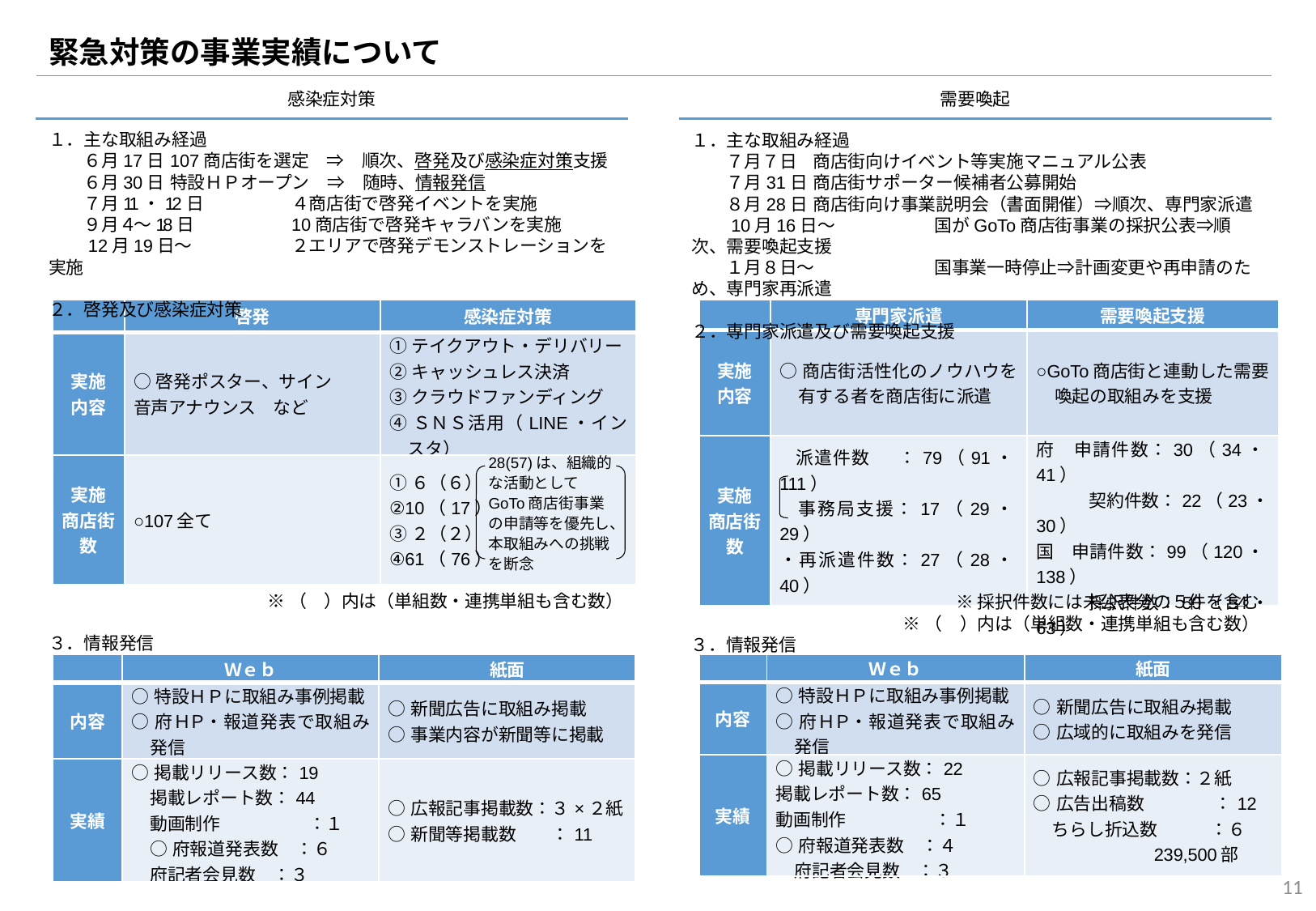

感染症対策
緊急対策の事業実績について
感染症対策
需要喚起
１．主な取組み経過
　　６月17日	107商店街を選定　⇒　順次、啓発及び感染症対策支援
　　６月30日	特設ＨＰオープン　⇒　随時、情報発信
　　７月11・12日	４商店街で啓発イベントを実施
　　９月４～18日	10商店街で啓発キャラバンを実施
　　12月19日～	２エリアで啓発デモンストレーションを実施

２．啓発及び感染症対策
１．主な取組み経過
　　７月７日	商店街向けイベント等実施マニュアル公表
　　７月31日	商店街サポーター候補者公募開始
　　８月28日	商店街向け事業説明会（書面開催）⇒順次、専門家派遣
　　10月16日～	国がGoTo商店街事業の採択公表⇒順次、需要喚起支援
　　１月８日～	国事業一時停止⇒計画変更や再申請のため、専門家再派遣

２．専門家派遣及び需要喚起支援
|  | 専門家派遣 | 需要喚起支援 |
| --- | --- | --- |
| 実施 内容 | ○商店街活性化のノウハウを有する者を商店街に派遣 | ○GoTo商店街と連動した需要喚起の取組みを支援 |
| 実施 商店街数 | 派遣件数　 ：79（91・111） 事務局支援：17（29・29） ・再派遣件数：27（28・40） | 府　申請件数：30（34・41） 　　　契約件数：22（23・30） 国　申請件数：99（120・138）　　　　 　　　採択件数：50（54・63） |
|  | 啓発 | 感染症対策 |
| --- | --- | --- |
| 実施 内容 | ○啓発ポスター、サイン 音声アナウンス　など | ①テイクアウト・デリバリー ②キャッシュレス決済 ③クラウドファンディング ④ＳＮＳ活用（LINE・インスタ） |
| 実施 商店街数 | ○107全て | ①６（６） ②10（17） ③２（２） ④61（76） |
28(57)は、組織的な活動としてGoTo商店街事業の申請等を優先し、本取組みへの挑戦を断念

※（　）内は（単組数・連携単組も含む数）

３．情報発信
※採択件数には未公表分の５件を含む
※（　）内は（単組数・連携単組も含む数）
３．情報発信
|  | Ｗｅｂ | 紙面 |
| --- | --- | --- |
| 内容 | ○特設ＨＰに取組み事例掲載 ○府ＨＰ・報道発表で取組み発信 | ○新聞広告に取組み掲載 ○事業内容が新聞等に掲載 |
| 実績 | ○掲載リリース数：19 掲載レポート数：44 動画制作　　　　　：１ ○府報道発表数　：６ 府記者会見数　：３ | ○広報記事掲載数：３×２紙 ○新聞等掲載数　　：11 |
|  | Ｗｅｂ | 紙面 |
| --- | --- | --- |
| 内容 | ○特設ＨＰに取組み事例掲載 ○府ＨＰ・報道発表で取組み発信 | ○新聞広告に取組み掲載 ○広域的に取組みを発信 |
| 実績 | ○掲載リリース数：22 掲載レポート数：65 動画制作　　　　　：１ ○府報道発表数　：４ 府記者会見数　：３ | ○広報記事掲載数：２紙 ○広告出稿数　　　　：12 ちらし折込数　　　：６ 239,500部 |
11